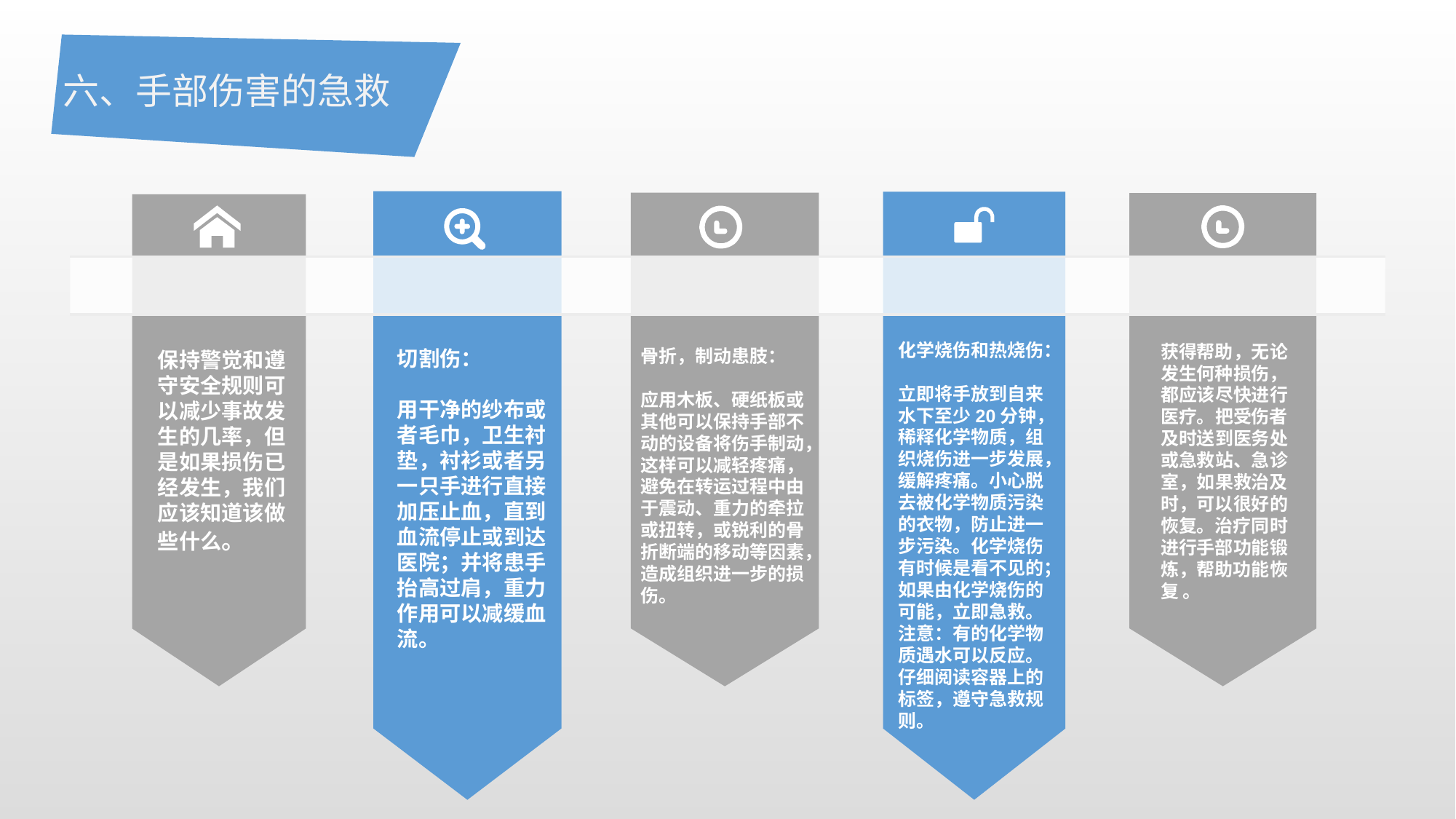

六、手部伤害的急救

化学烧伤和热烧伤：

立即将手放到自来水下至少20分钟，稀释化学物质，组织烧伤进一步发展，缓解疼痛。小心脱去被化学物质污染的衣物，防止进一步污染。化学烧伤有时候是看不见的；如果由化学烧伤的可能，立即急救。注意：有的化学物质遇水可以反应。仔细阅读容器上的标签，遵守急救规则。
获得帮助，无论发生何种损伤，都应该尽快进行医疗。把受伤者及时送到医务处或急救站、急诊室，如果救治及时，可以很好的恢复。治疗同时进行手部功能锻炼，帮助功能恢复 。
骨折，制动患肢：

应用木板、硬纸板或其他可以保持手部不动的设备将伤手制动，这样可以减轻疼痛，避免在转运过程中由于震动、重力的牵拉或扭转，或锐利的骨折断端的移动等因素，造成组织进一步的损伤。
切割伤：

用干净的纱布或者毛巾，卫生衬垫，衬衫或者另一只手进行直接加压止血，直到血流停止或到达医院；并将患手抬高过肩，重力作用可以减缓血流。
保持警觉和遵守安全规则可以减少事故发生的几率，但是如果损伤已经发生，我们应该知道该做些什么。